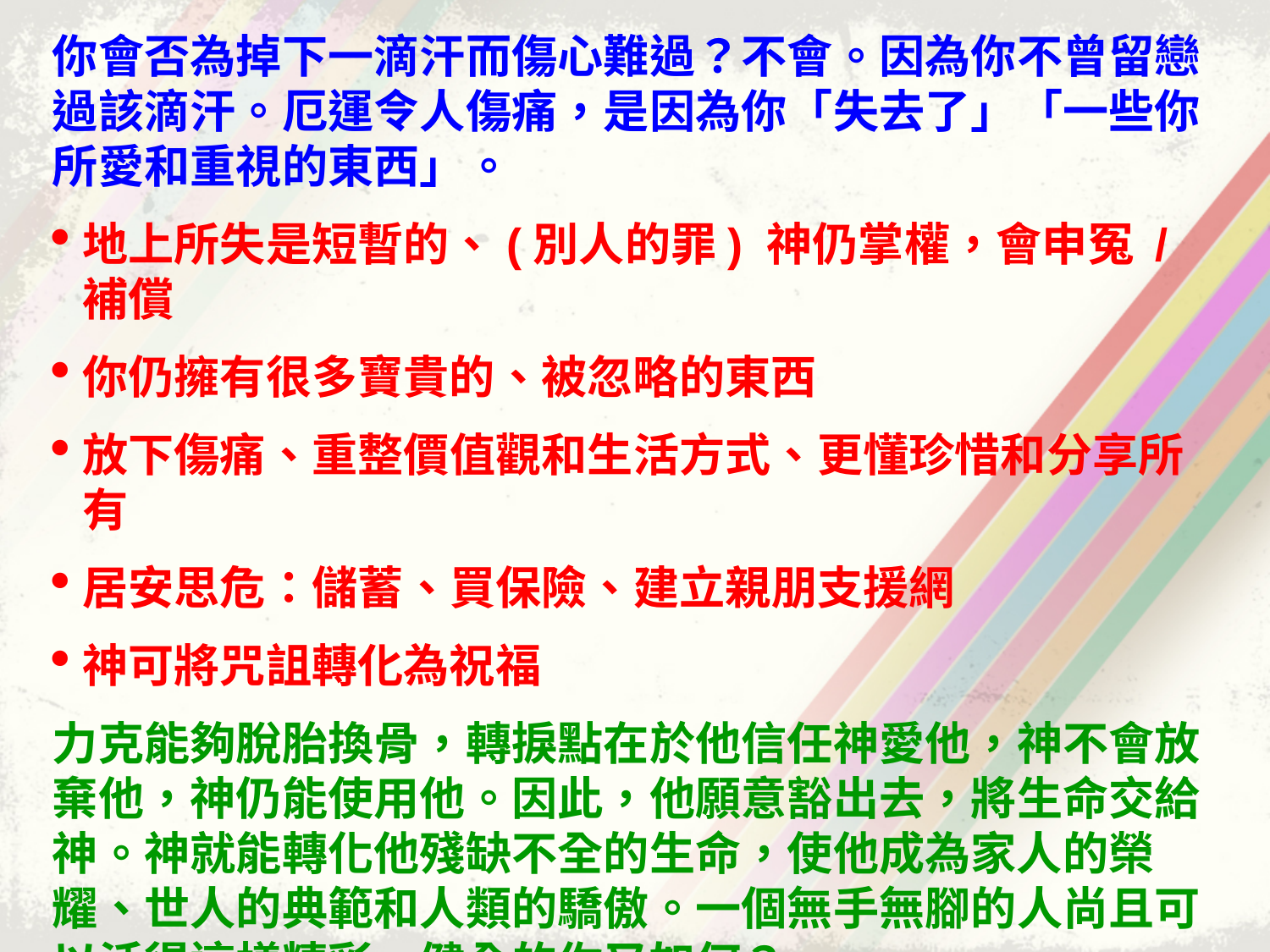

你會否為掉下一滴汗而傷心難過？不會。因為你不曾留戀過該滴汗。厄運令人傷痛，是因為你「失去了」「一些你所愛和重視的東西」。
地上所失是短暫的、(別人的罪) 神仍掌權，會申冤 / 補償
你仍擁有很多寶貴的、被忽略的東西
放下傷痛、重整價值觀和生活方式、更懂珍惜和分享所有
居安思危：儲蓄、買保險、建立親朋支援網
神可將咒詛轉化為祝福
力克能夠脫胎換骨，轉捩點在於他信任神愛他，神不會放棄他，神仍能使用他。因此，他願意豁出去，將生命交給神。神就能轉化他殘缺不全的生命，使他成為家人的榮耀、世人的典範和人類的驕傲。一個無手無腳的人尚且可以活得這樣精彩，健全的你又如何？